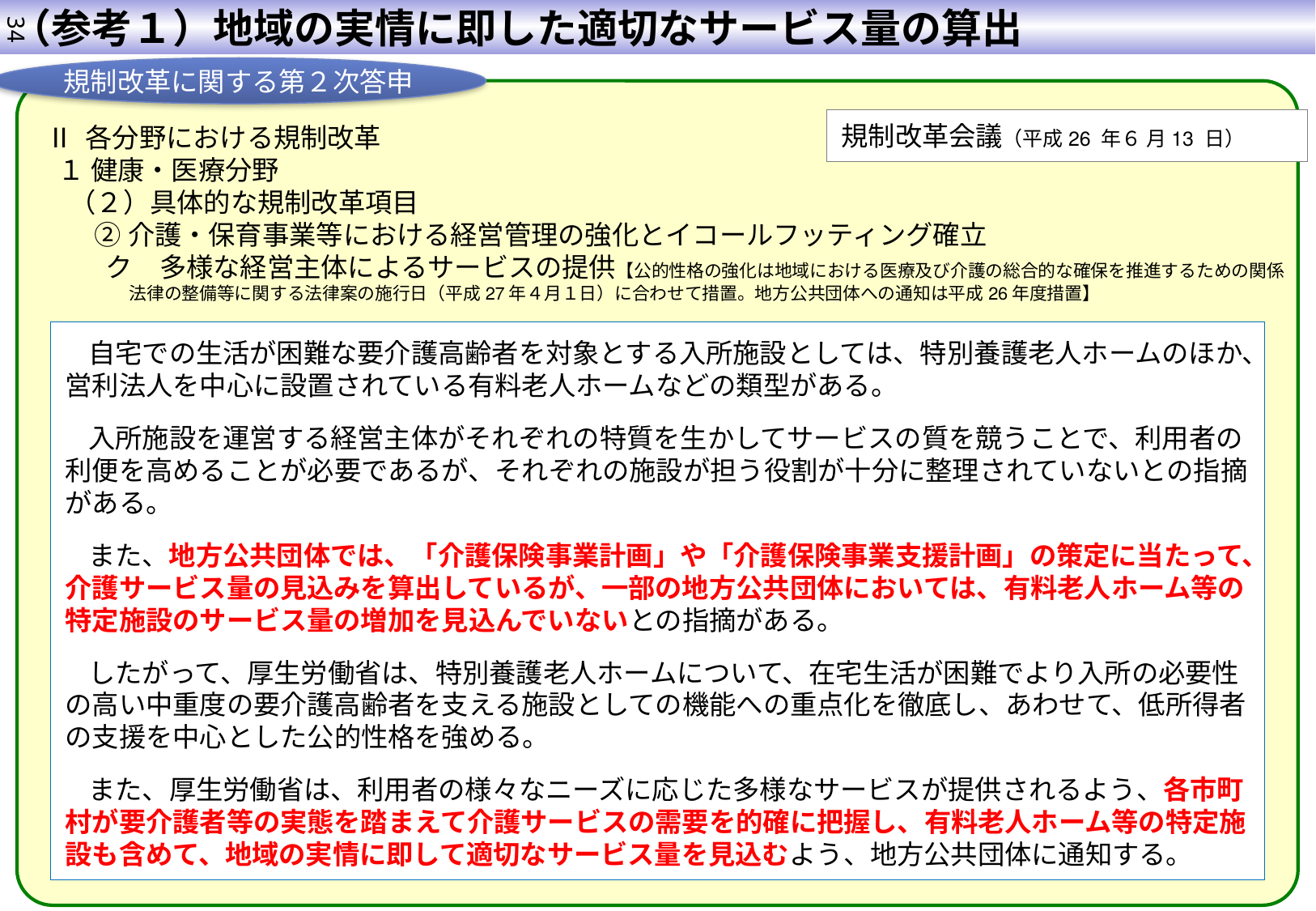

（参考１）地域の実情に即した適切なサービス量の算出
34
規制改革に関する第２次答申

規制改革会議（平成26 年６ 月13 日）
Ⅱ 各分野における規制改革
１ 健康・医療分野
（２）具体的な規制改革項目
②介護・保育事業等における経営管理の強化とイコールフッティング確立
ク　多様な経営主体によるサービスの提供【公的性格の強化は地域における医療及び介護の総合的な確保を推進するための関係法律の整備等に関する法律案の施行日（平成27年４月１日）に合わせて措置。地方公共団体への通知は平成26年度措置】
自宅での生活が困難な要介護高齢者を対象とする入所施設としては、特別養護老人ホームのほか、営利法人を中心に設置されている有料老人ホームなどの類型がある。
入所施設を運営する経営主体がそれぞれの特質を生かしてサービスの質を競うことで、利用者の利便を高めることが必要であるが、それぞれの施設が担う役割が十分に整理されていないとの指摘がある。
また、地方公共団体では、「介護保険事業計画」や「介護保険事業支援計画」の策定に当たって、介護サービス量の見込みを算出しているが、一部の地方公共団体においては、有料老人ホーム等の特定施設のサービス量の増加を見込んでいないとの指摘がある。
したがって、厚生労働省は、特別養護老人ホームについて、在宅生活が困難でより入所の必要性の高い中重度の要介護高齢者を支える施設としての機能への重点化を徹底し、あわせて、低所得者の支援を中心とした公的性格を強める。
また、厚生労働省は、利用者の様々なニーズに応じた多様なサービスが提供されるよう、各市町村が要介護者等の実態を踏まえて介護サービスの需要を的確に把握し、有料老人ホーム等の特定施設も含めて、地域の実情に即して適切なサービス量を見込むよう、地方公共団体に通知する。